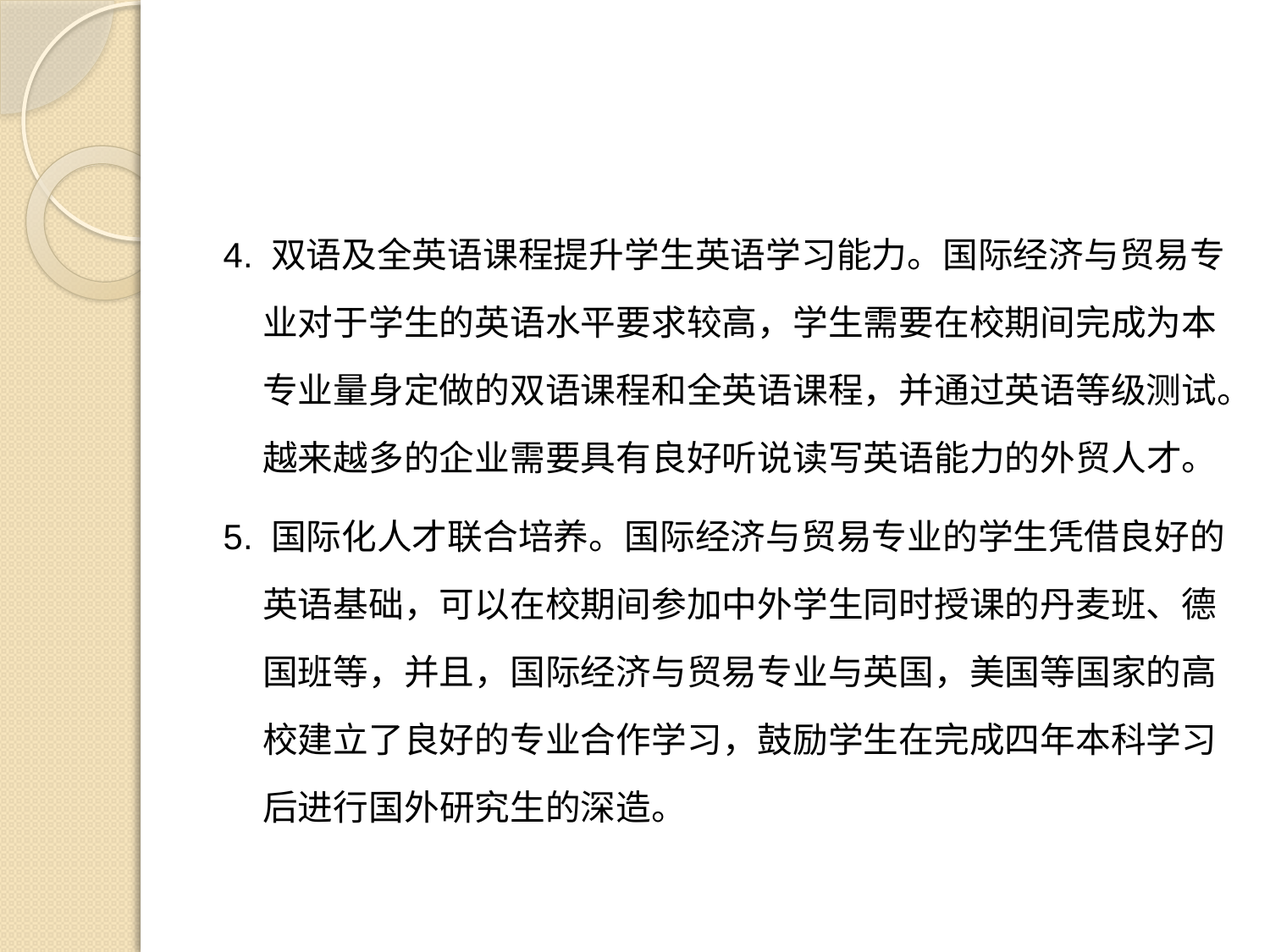

4. 双语及全英语课程提升学生英语学习能力。国际经济与贸易专业对于学生的英语水平要求较高，学生需要在校期间完成为本专业量身定做的双语课程和全英语课程，并通过英语等级测试。越来越多的企业需要具有良好听说读写英语能力的外贸人才。
5. 国际化人才联合培养。国际经济与贸易专业的学生凭借良好的英语基础，可以在校期间参加中外学生同时授课的丹麦班、德国班等，并且，国际经济与贸易专业与英国，美国等国家的高校建立了良好的专业合作学习，鼓励学生在完成四年本科学习后进行国外研究生的深造。